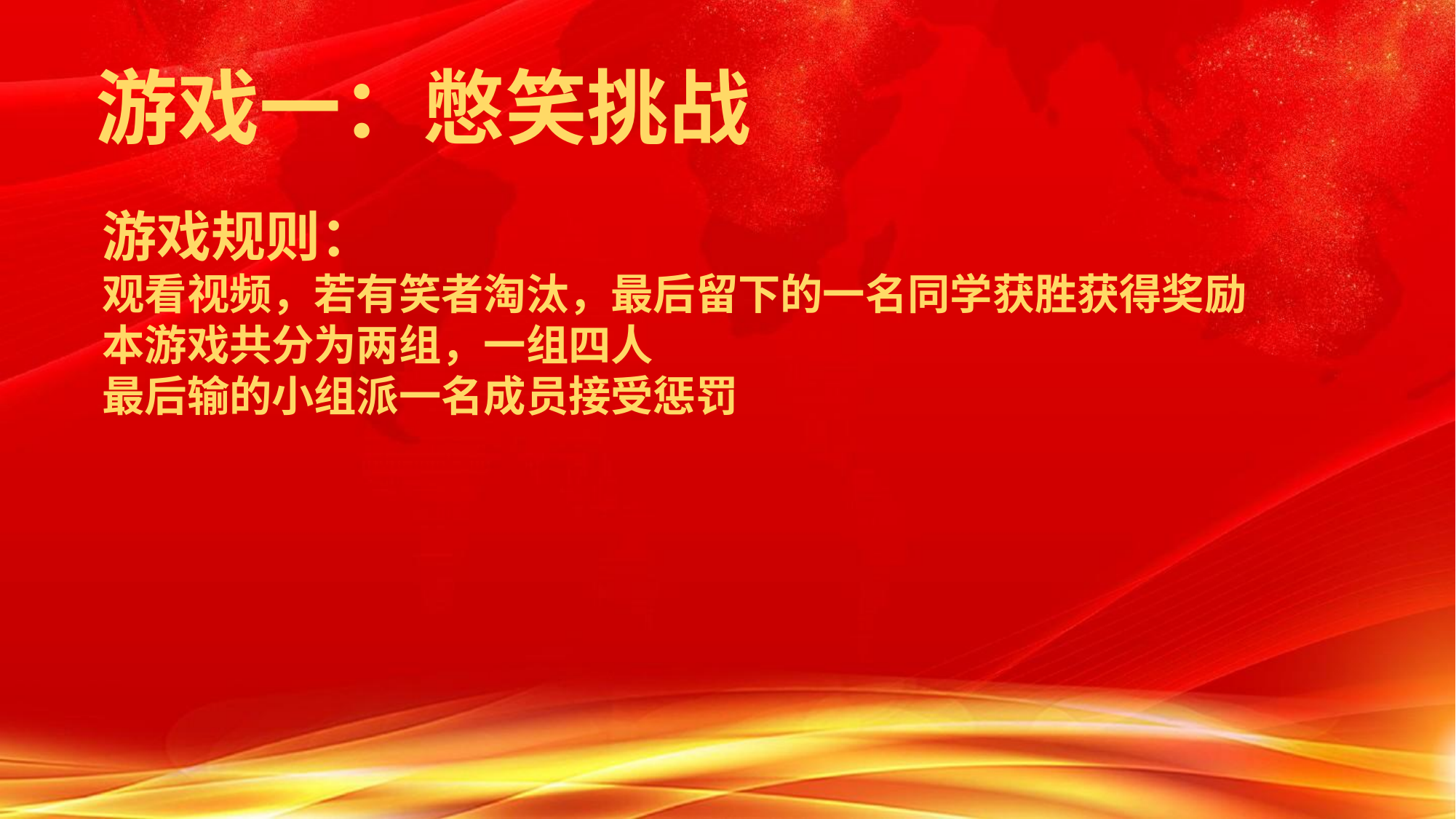

游戏一：憋笑挑战
游戏规则：
观看视频，若有笑者淘汰，最后留下的一名同学获胜获得奖励
本游戏共分为两组，一组四人
最后输的小组派一名成员接受惩罚